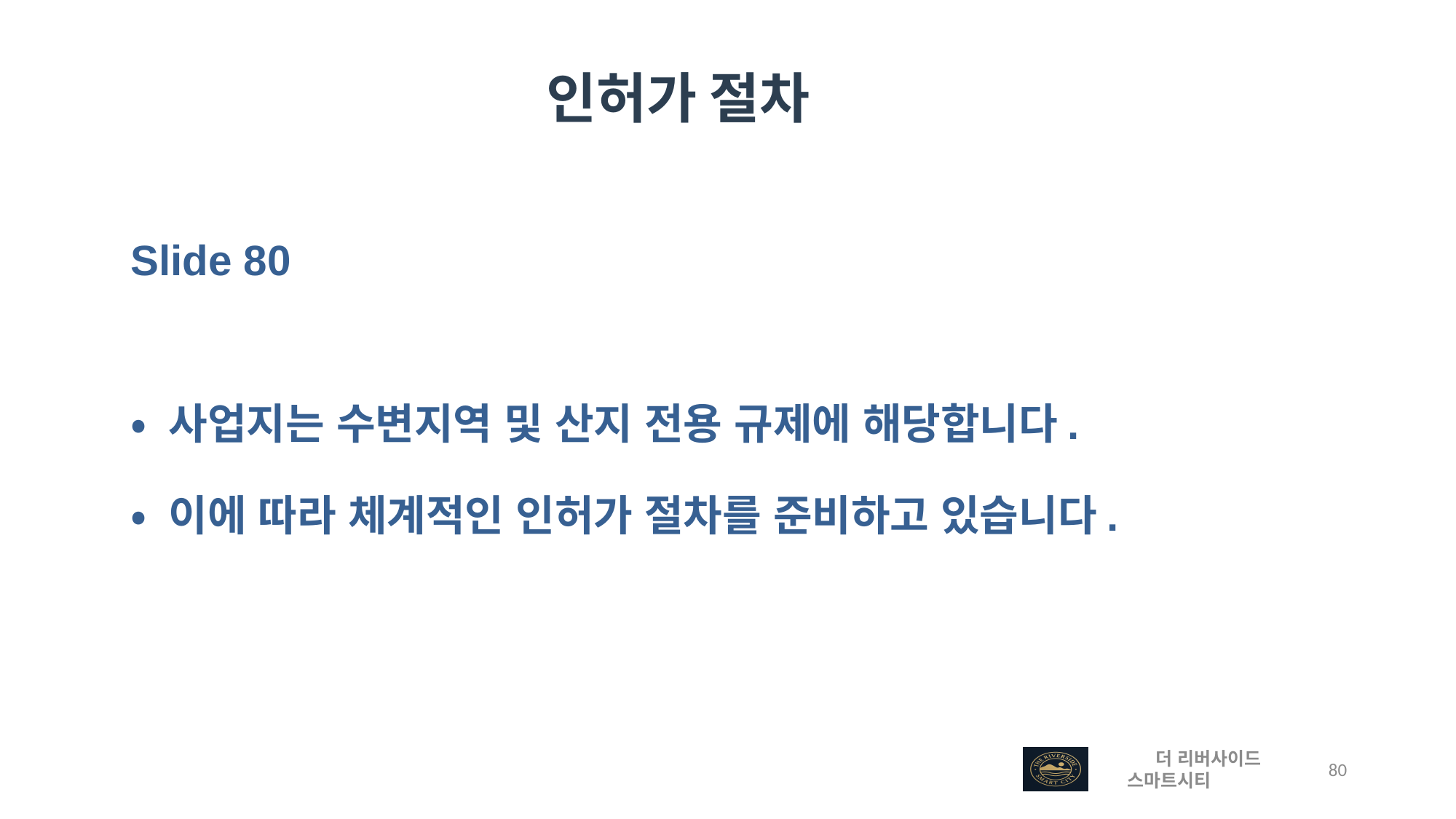

인허가 절차
Slide 80

• 사업지는 수변지역 및 산지 전용 규제에 해당합니다.
• 이에 따라 체계적인 인허가 절차를 준비하고 있습니다.
             더 리버사이드 스마트시티
  80